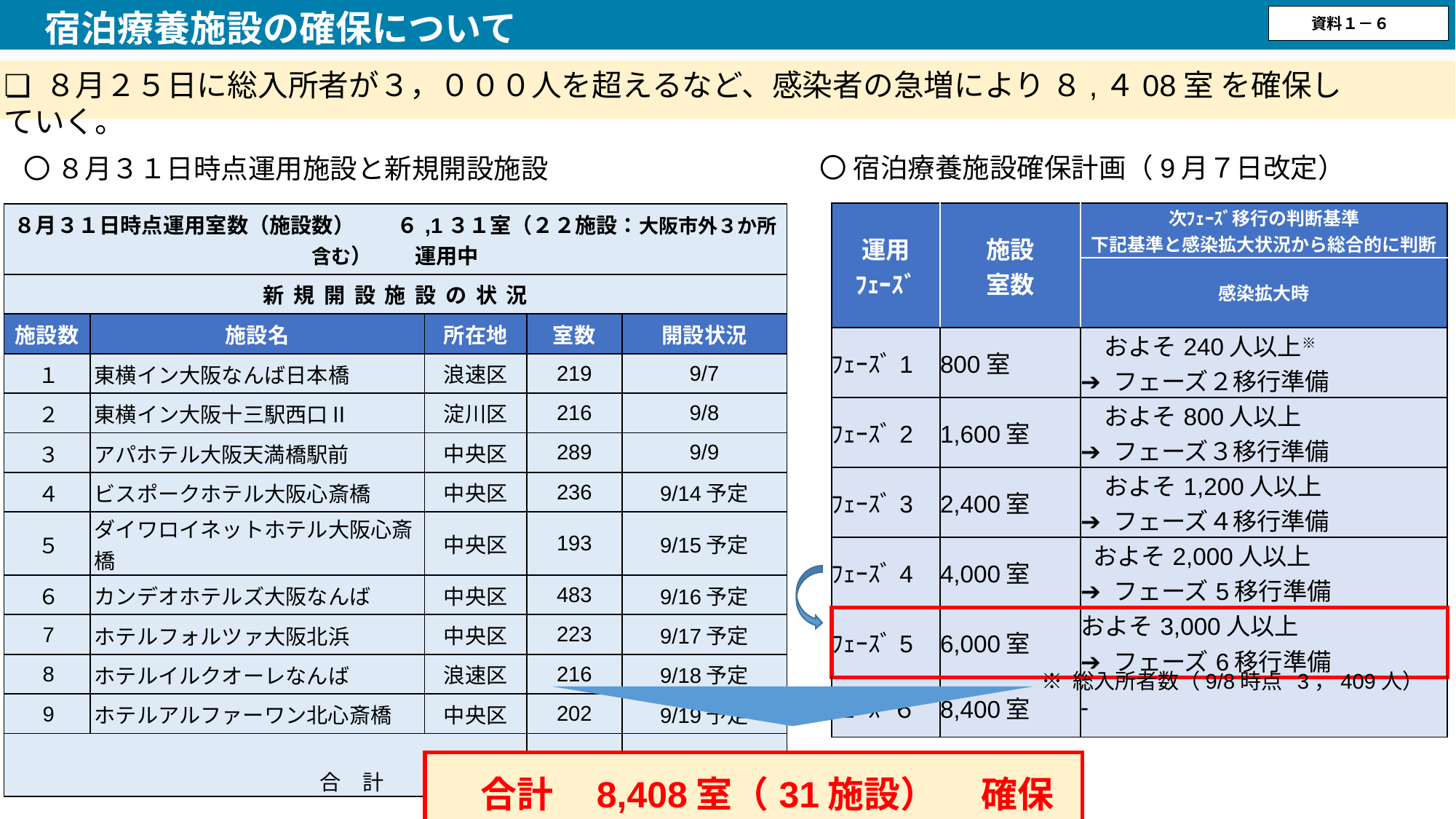

宿泊療養施設の確保について
資料１－６

❏ ８月２５日に総入所者が３，０００人を超えるなど、感染者の急増により ８,４08室 を確保していく。

　〇 宿泊療養施設確保計画（9月７日改定）
　〇 ８月３１日時点運用施設と新規開設施設
| 運用 ﾌｪｰｽﾞ | 施設 室数 | 次ﾌｪｰｽﾞ移行の判断基準 下記基準と感染拡大状況から総合的に判断 |
| --- | --- | --- |
|  |  | 感染拡大時 |
| ﾌｪｰｽﾞ1 | 800室 | およそ240人以上※ ➔ フェーズ２移行準備 |
| ﾌｪｰｽﾞ2 | 1,600室 | およそ800人以上 ➔ フェーズ３移行準備 |
| ﾌｪｰｽﾞ3 | 2,400室 | およそ1,200人以上 ➔ フェーズ４移行準備 |
| ﾌｪｰｽﾞ4 | 4,000室 | およそ2,000人以上 ➔ フェーズ5移行準備 |
| ﾌｪｰｽﾞ5 | 6,000室 | およそ3,000人以上 ➔ フェーズ6移行準備 |
| ﾌｪｰｽﾞ６ | 8,400室 | ‐ |
| ８月３１日時点運用室数（施設数）　　６,1３１室（２２施設：大阪市外３か所含む）　　運用中 |  |  |  |  |
| --- | --- | --- | --- | --- |
| 新規開設施設の状況 |  |  |  |  |
| 施設数 | 施設名 | 所在地 | 室数 | 開設状況 |
| １ | 東横イン大阪なんば日本橋 | 浪速区 | 219 | 9/7 |
| ２ | 東横イン大阪十三駅西口Ⅱ | 淀川区 | 216 | 9/8 |
| ３ | アパホテル大阪天満橋駅前 | 中央区 | 289 | 9/9 |
| ４ | ビスポークホテル大阪心斎橋 | 中央区 | 236 | 9/14予定 |
| ５ | ダイワロイネットホテル大阪心斎橋 | 中央区 | 193 | 9/15予定 |
| ６ | カンデオホテルズ大阪なんば | 中央区 | 483 | 9/16予定 |
| 7 | ホテルフォルツァ大阪北浜 | 中央区 | 223 | 9/17予定 |
| 8 | ホテルイルクオーレなんば | 浪速区 | 216 | 9/18予定 |
| 9 | ホテルアルファーワン北心斎橋 | 中央区 | 202 | 9/19予定 |
| 合　計 |  |  | 2,277 |  |

※ 総入所者数（9/8時点  3，409人）

| 合計 8,408室（31施設） 　確保 |
| --- |